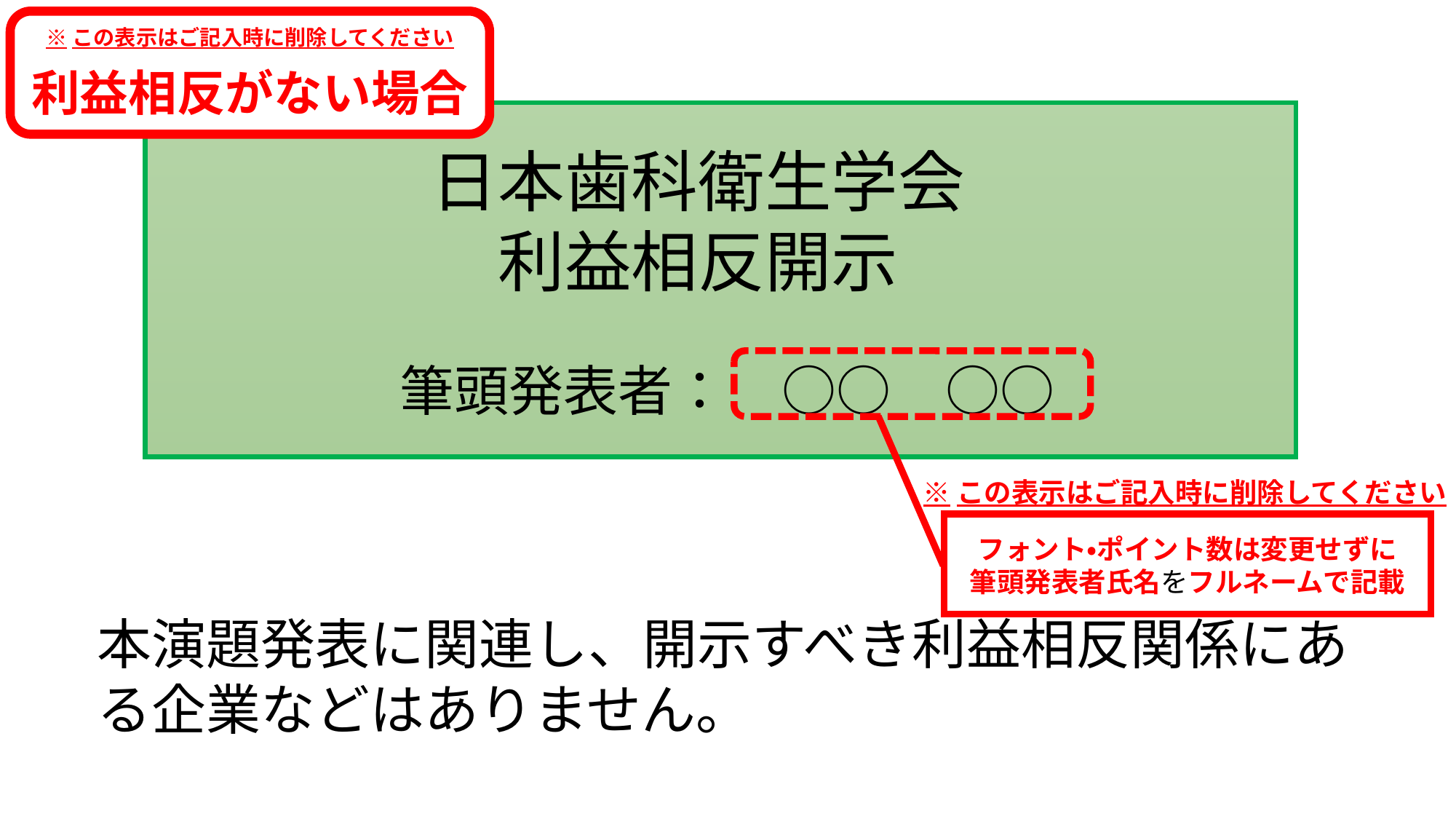

※この表示はご記入時に削除してください

利益相反がない場合

日本歯科衛生学会
利益相反開示
筆頭発表者：　○○　○○

フォント・ポイント数は変更せずに
筆頭発表者氏名をフルネームで記載
※この表示はご記入時に削除してください
本演題発表に関連し、開示すべき利益相反関係にある企業などはありません。